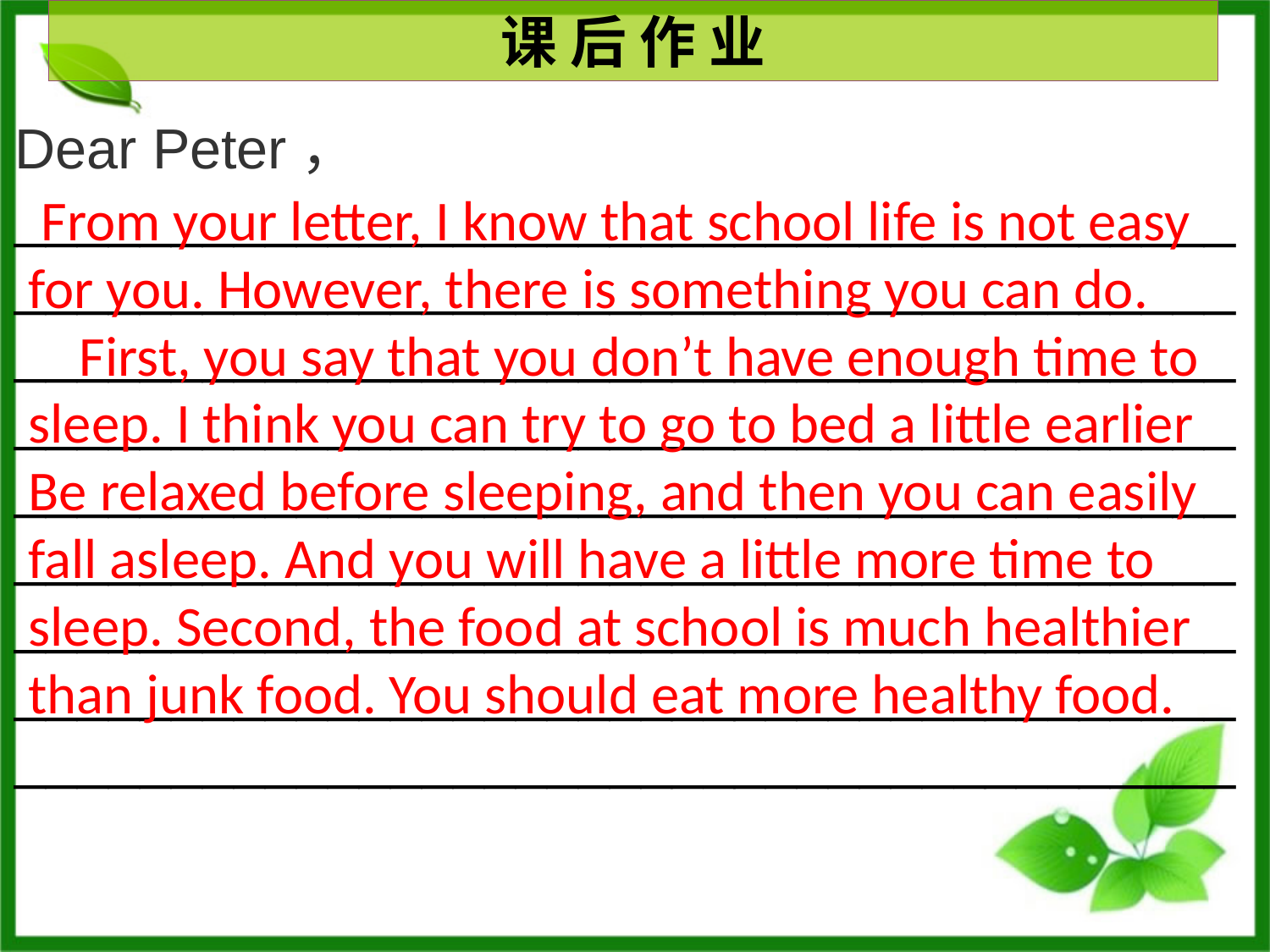

课 后 作 业
Dear Peter，
_______________________________________________________________________________________________________________________________________________________________________________________________________________________________________________________________________________________________________________________________________________________________

 From your letter, I know that school life is not easy for you. However, there is something you can do.
    First, you say that you don’t have enough time to sleep. I think you can try to go to bed a little earlier Be relaxed before sleeping, and then you can easily fall asleep. And you will have a little more time to sleep. Second, the food at school is much healthier than junk food. You should eat more healthy food.